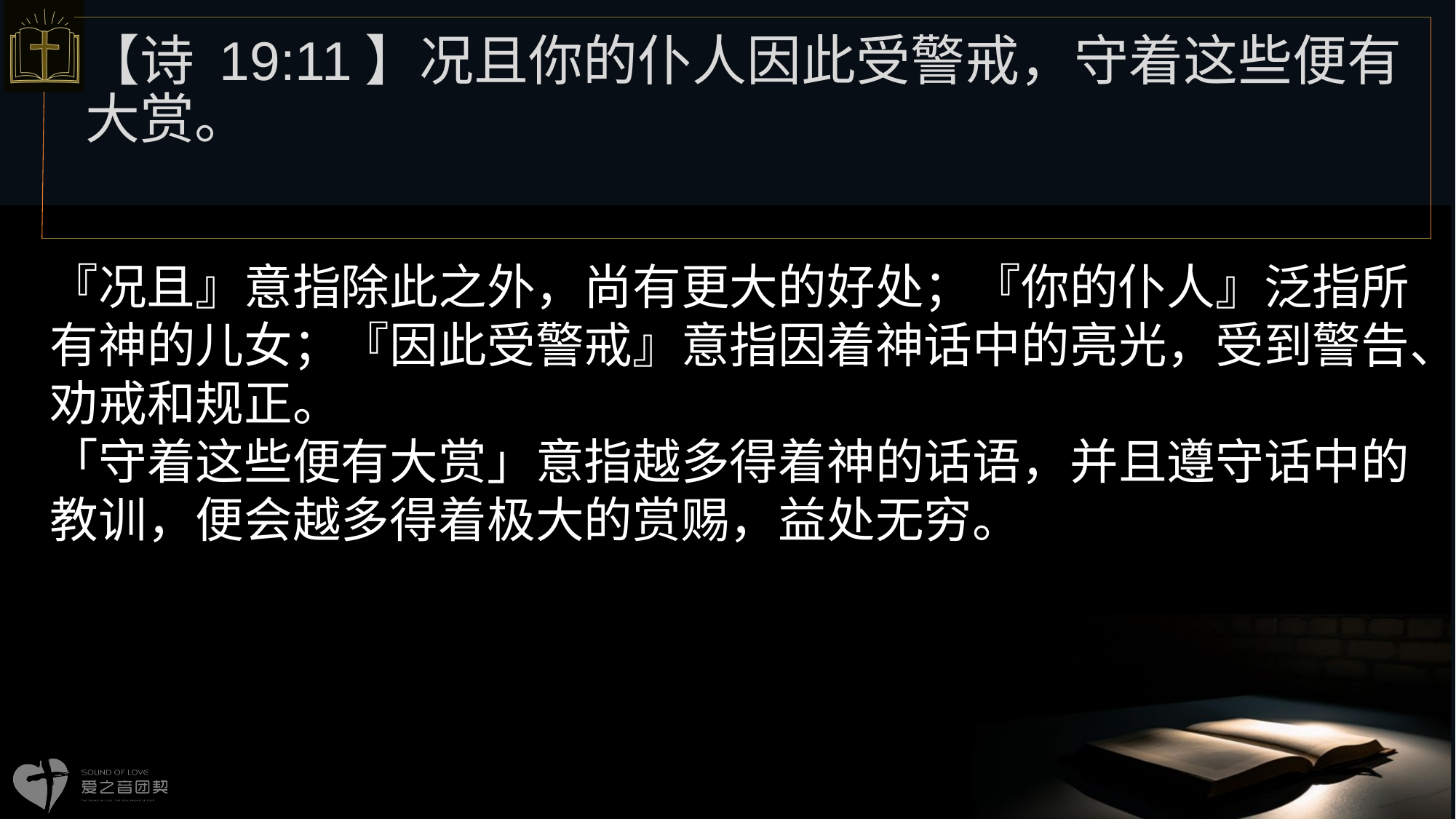

【诗 19:11】况且你的仆人因此受警戒，守着这些便有大赏。
# 『况且』意指除此之外，尚有更大的好处；『你的仆人』泛指所有神的儿女；『因此受警戒』意指因着神话中的亮光，受到警告、劝戒和规正。 「守着这些便有大赏」意指越多得着神的话语，并且遵守话中的教训，便会越多得着极大的赏赐，益处无穷。